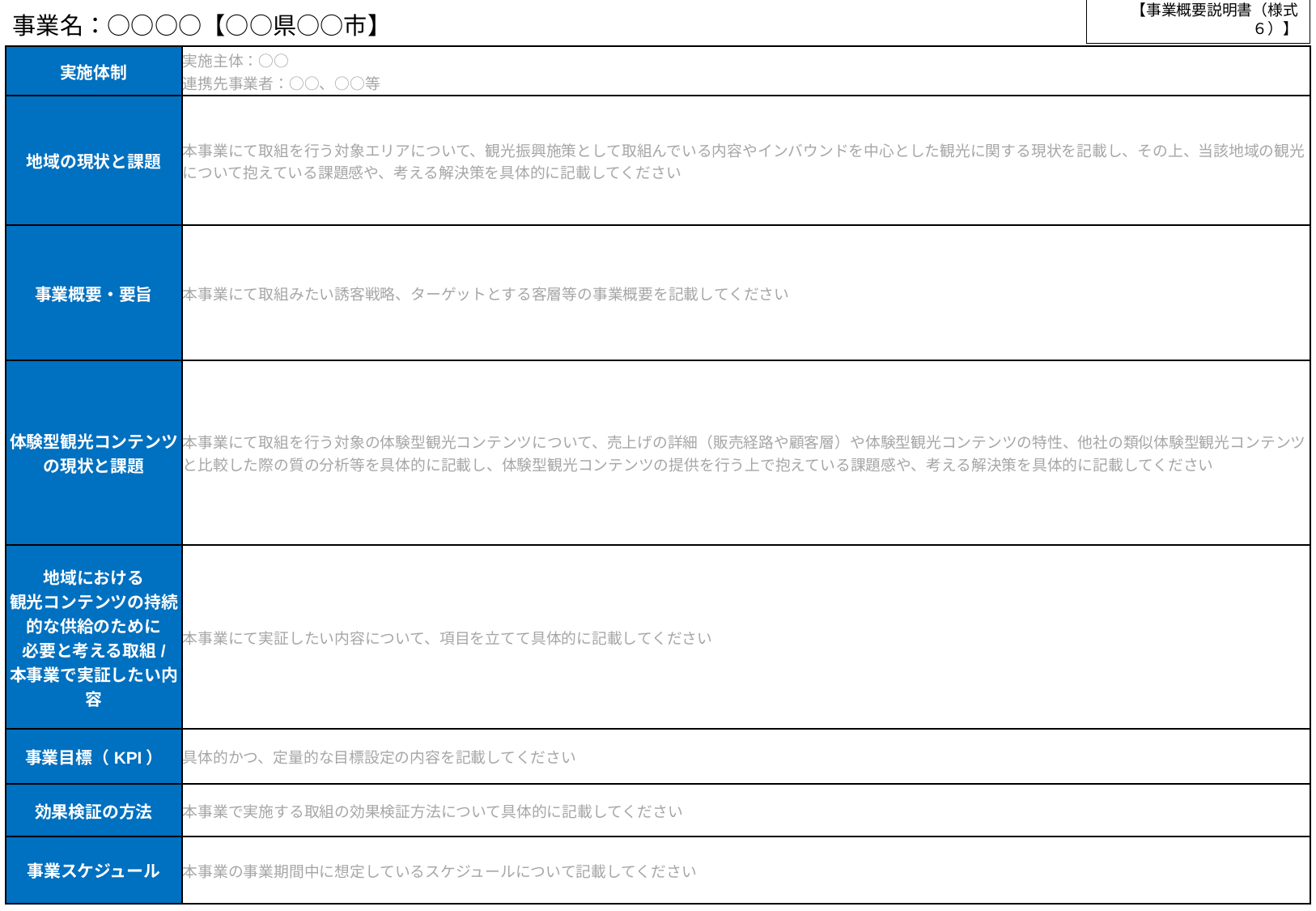

注１：公表される前提で作成してください。注２：実証事業の概要が本事業概要説明書１枚で分かるように簡潔に記載し、適宜、写真等を使用して下さい。
注３：グレーの記入要領等を削除の上、記載してください。フォントサイズは【8ポイント以上】とし、重要な箇所は下線付きの赤字で記載してください。
# 事業名：○○○○【○○県○○市】
【事業概要説明書（様式６）】
| 実施体制 | 実施主体：○○ 連携先事業者：○○、○○等 |
| --- | --- |
| 地域の現状と課題 | 本事業にて取組を行う対象エリアについて、観光振興施策として取組んでいる内容やインバウンドを中心とした観光に関する現状を記載し、その上、当該地域の観光について抱えている課題感や、考える解決策を具体的に記載してください |
| 事業概要・要旨 | 本事業にて取組みたい誘客戦略、ターゲットとする客層等の事業概要を記載してください |
| 体験型観光コンテンツの現状と課題 | 本事業にて取組を行う対象の体験型観光コンテンツについて、売上げの詳細（販売経路や顧客層）や体験型観光コンテンツの特性、他社の類似体験型観光コンテンツと比較した際の質の分析等を具体的に記載し、体験型観光コンテンツの提供を行う上で抱えている課題感や、考える解決策を具体的に記載してください |
| 地域における 観光コンテンツの持続的な供給のために 必要と考える取組/ 本事業で実証したい内容 | 本事業にて実証したい内容について、項目を立てて具体的に記載してください |
| 事業目標（KPI） | 具体的かつ、定量的な目標設定の内容を記載してください |
| 効果検証の方法 | 本事業で実施する取組の効果検証方法について具体的に記載してください |
| 事業スケジュール | 本事業の事業期間中に想定しているスケジュールについて記載してください |